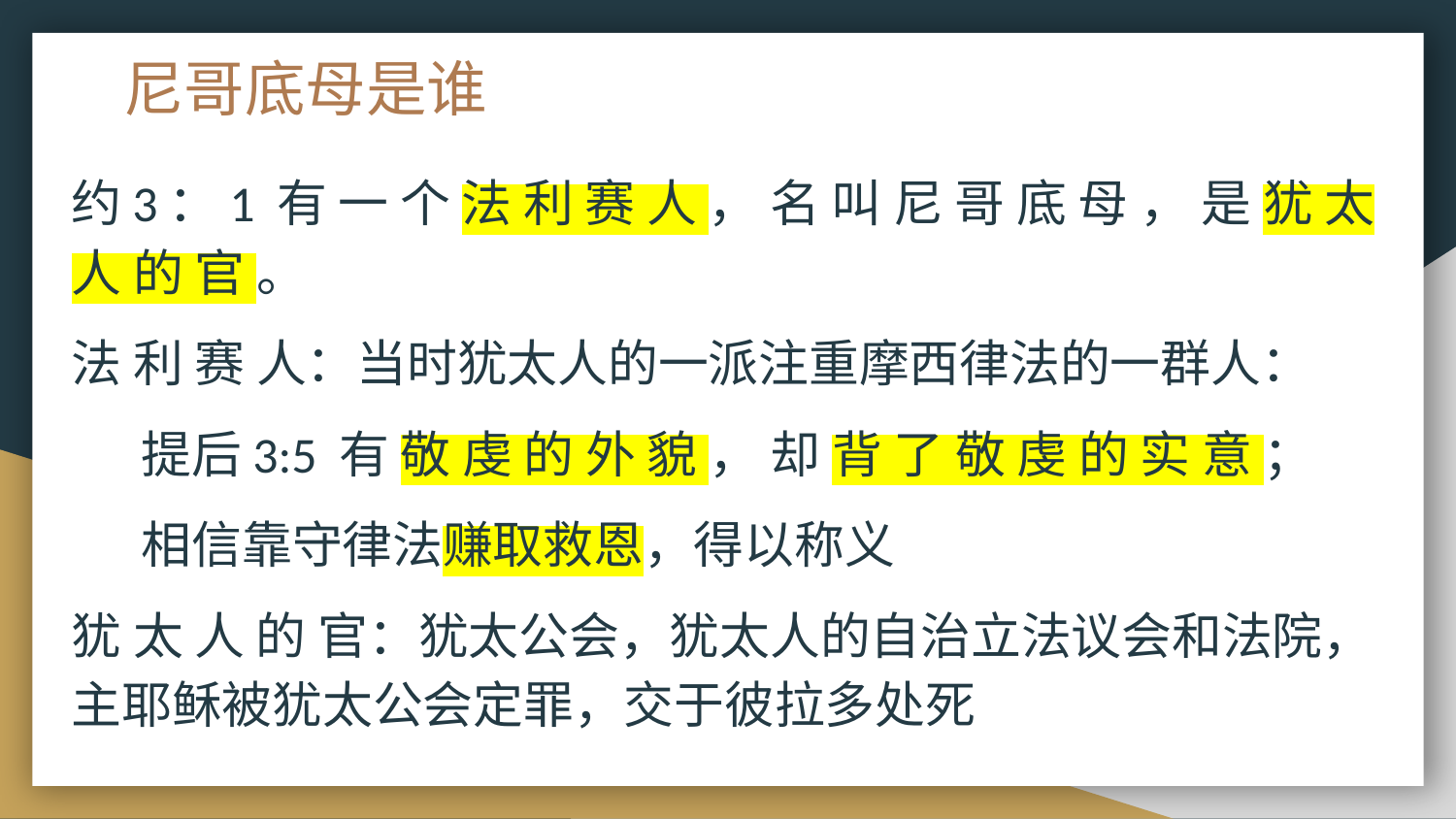

# 尼哥底母是谁
约3：1 有 一 个 法 利 赛 人 ， 名 叫 尼 哥 底 母 ， 是 犹 太 人 的 官 。
法 利 赛 人：当时犹太人的一派注重摩西律法的一群人：
提后3:5 有 敬 虔 的 外 貌 ， 却 背 了 敬 虔 的 实 意 ；
相信靠守律法赚取救恩，得以称义
犹 太 人 的 官：犹太公会，犹太人的自治立法议会和法院，主耶稣被犹太公会定罪，交于彼拉多处死